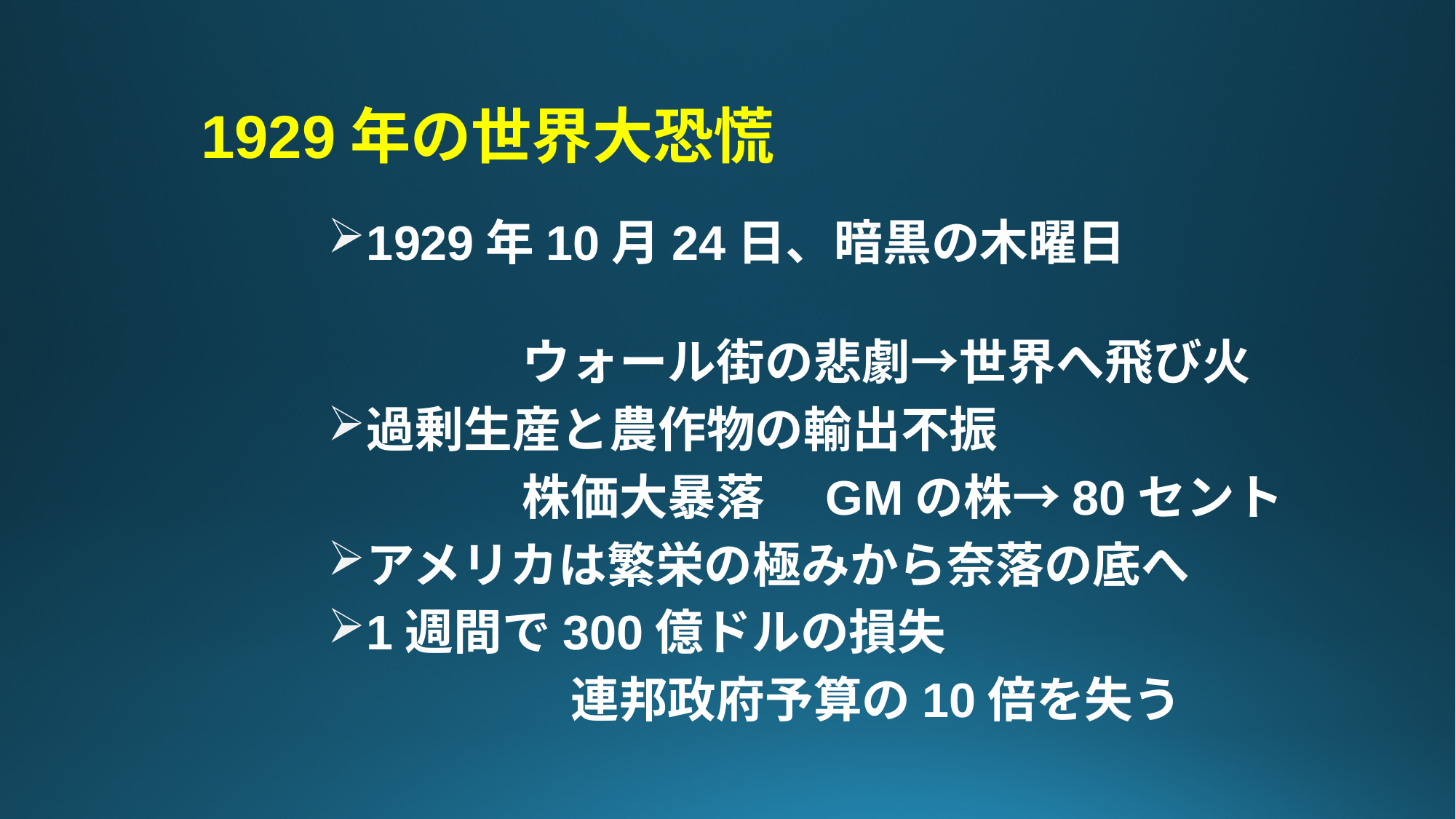

# 1929年の世界大恐慌
1929年10月24日、暗黒の木曜日
　　　　ウォール街の悲劇→世界へ飛び火
過剰生産と農作物の輸出不振
　　　　株価大暴落　GMの株→80セント
アメリカは繁栄の極みから奈落の底へ
1週間で300億ドルの損失
　　　　　連邦政府予算の10倍を失う